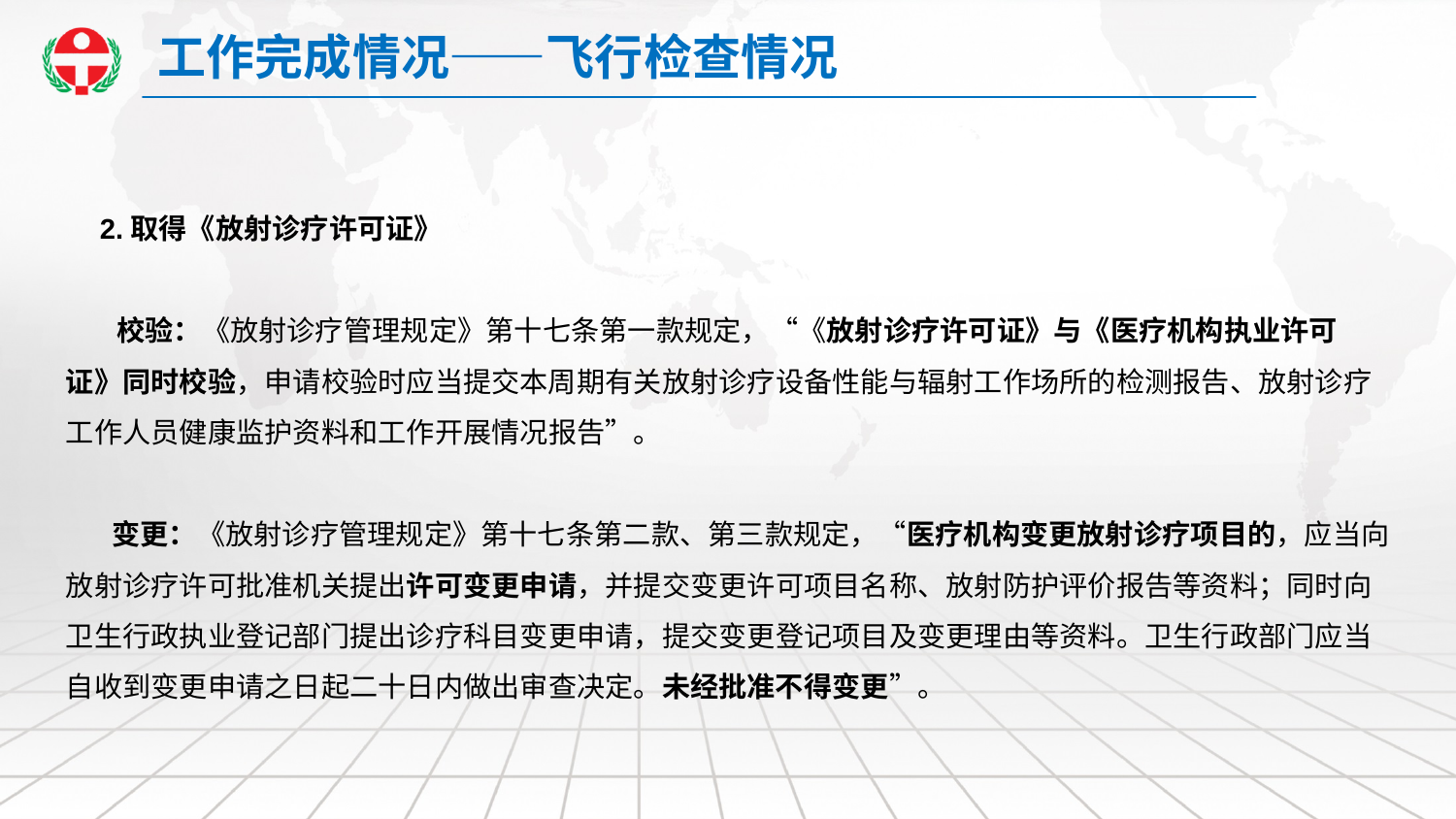

工作完成情况——飞行检查情况
    2.取得《放射诊疗许可证》

       校验：《放射诊疗管理规定》第十七条第一款规定，“《放射诊疗许可证》与《医疗机构执业许可证》同时校验，申请校验时应当提交本周期有关放射诊疗设备性能与辐射工作场所的检测报告、放射诊疗工作人员健康监护资料和工作开展情况报告”。

      变更：《放射诊疗管理规定》第十七条第二款、第三款规定，“医疗机构变更放射诊疗项目的，应当向放射诊疗许可批准机关提出许可变更申请，并提交变更许可项目名称、放射防护评价报告等资料；同时向卫生行政执业登记部门提出诊疗科目变更申请，提交变更登记项目及变更理由等资料。卫生行政部门应当自收到变更申请之日起二十日内做出审查决定。未经批准不得变更”。